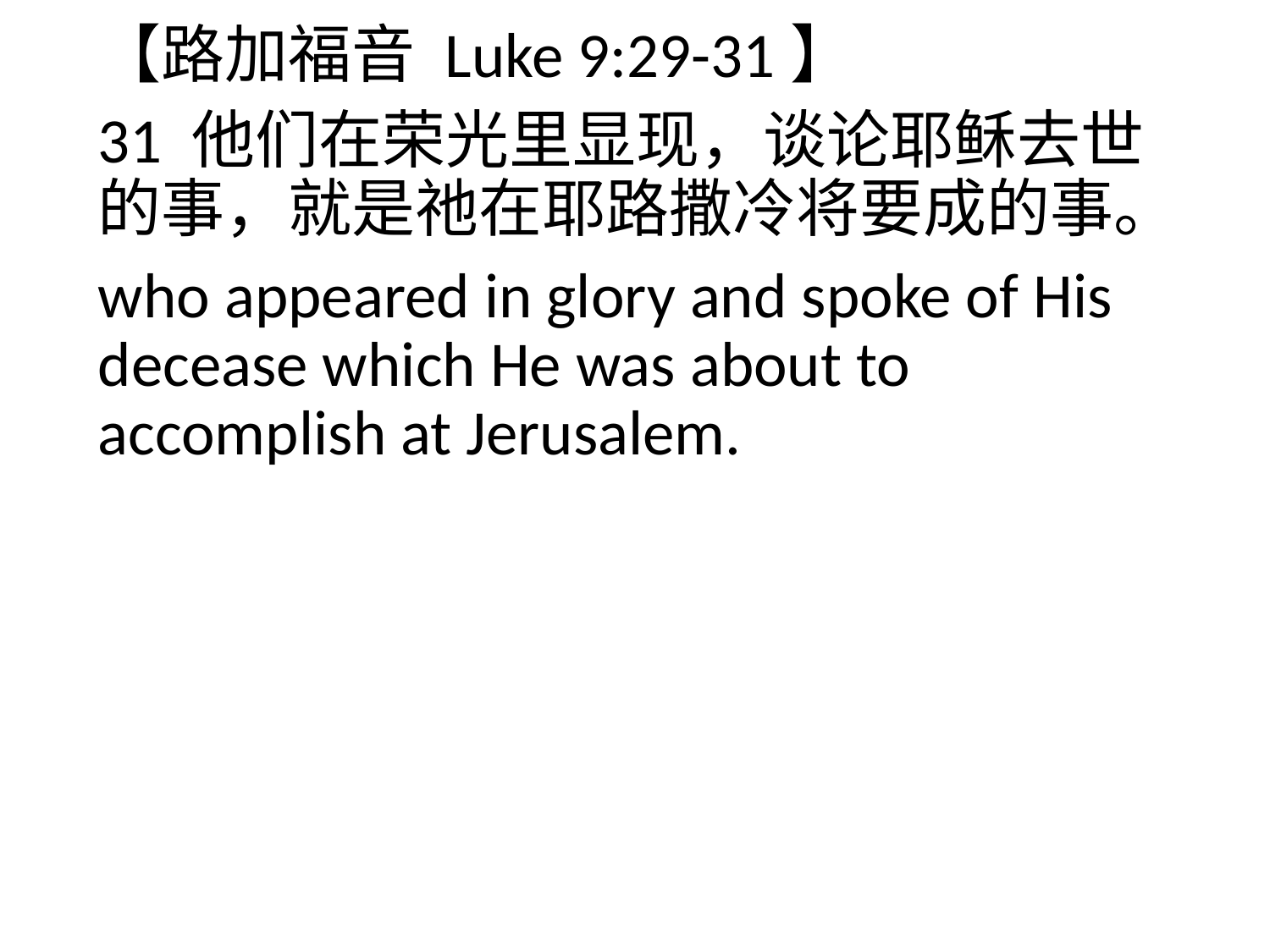

【路加福音 Luke 9:29-31】
31 他们在荣光里显现，谈论耶稣去世的事，就是祂在耶路撒冷将要成的事。
who appeared in glory and spoke of His decease which He was about to accomplish at Jerusalem.